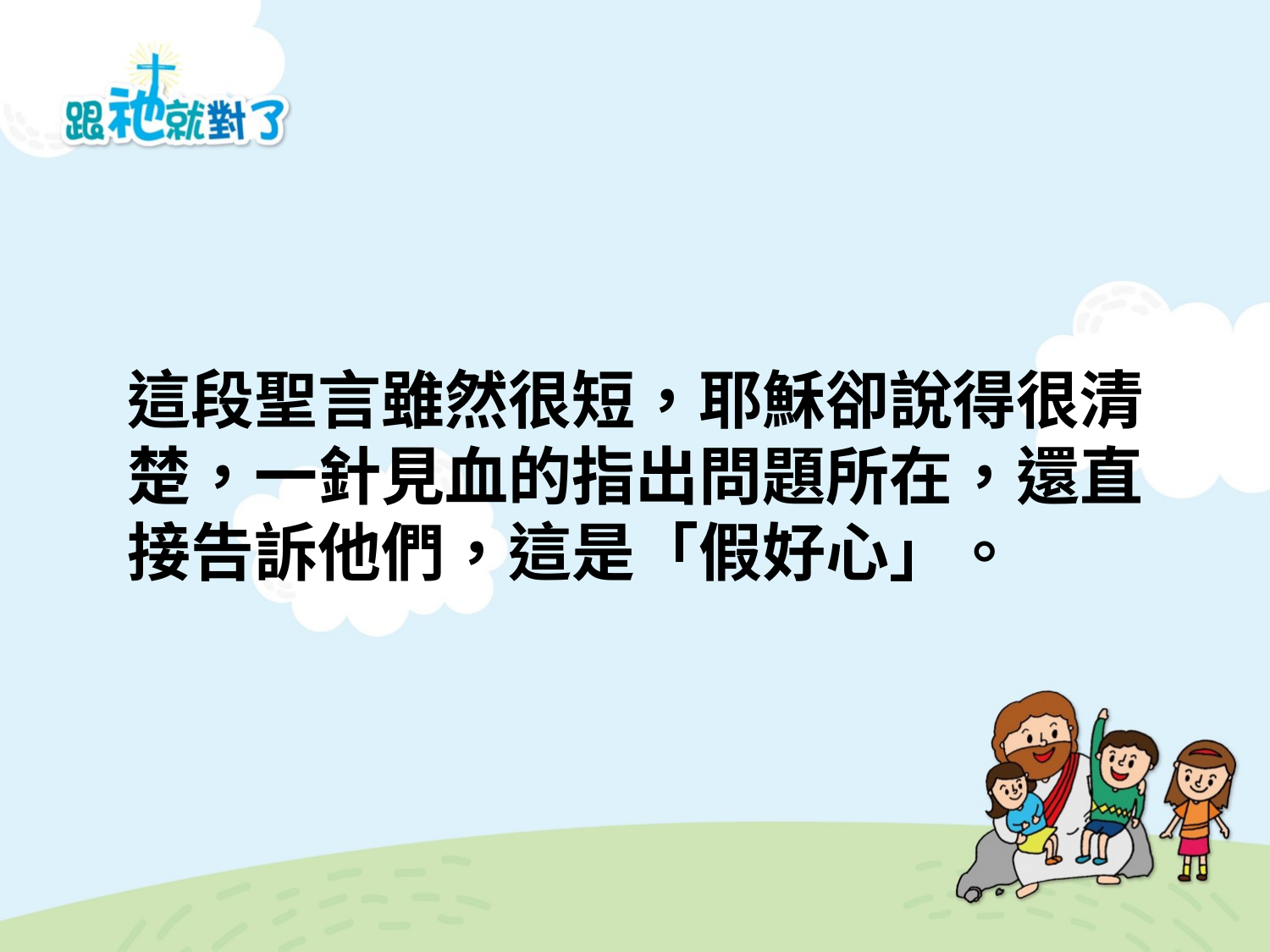

這段聖言雖然很短，耶穌卻說得很清楚，一針見血的指出問題所在，還直接告訴他們，這是「假好心」。